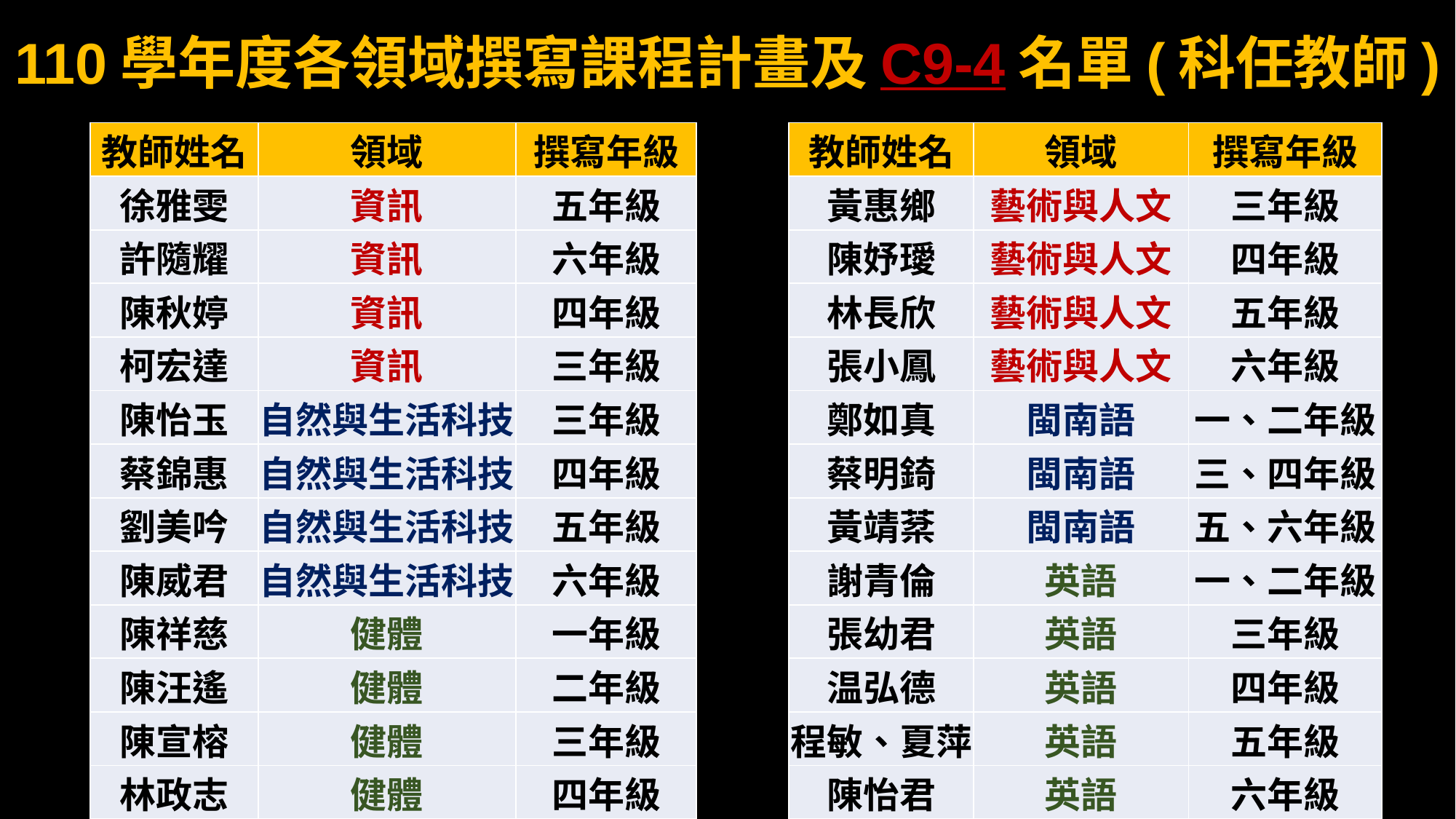

# 110學年度各領域撰寫課程計畫及C9-4名單(科任教師)
| 教師姓名 | 領域 | 撰寫年級 |
| --- | --- | --- |
| 黃惠鄉 | 藝術與人文 | 三年級 |
| 陳妤璦 | 藝術與人文 | 四年級 |
| 林長欣 | 藝術與人文 | 五年級 |
| 張小鳳 | 藝術與人文 | 六年級 |
| 鄭如真 | 閩南語 | 一、二年級 |
| 蔡明錡 | 閩南語 | 三、四年級 |
| 黃靖棻 | 閩南語 | 五、六年級 |
| 謝青倫 | 英語 | 一、二年級 |
| 張幼君 | 英語 | 三年級 |
| 温弘德 | 英語 | 四年級 |
| 程敏、夏萍 | 英語 | 五年級 |
| 陳怡君 | 英語 | 六年級 |
| 教師姓名 | 領域 | 撰寫年級 |
| --- | --- | --- |
| 徐雅雯 | 資訊 | 五年級 |
| 許隨耀 | 資訊 | 六年級 |
| 陳秋婷 | 資訊 | 四年級 |
| 柯宏達 | 資訊 | 三年級 |
| 陳怡玉 | 自然與生活科技 | 三年級 |
| 蔡錦惠 | 自然與生活科技 | 四年級 |
| 劉美吟 | 自然與生活科技 | 五年級 |
| 陳威君 | 自然與生活科技 | 六年級 |
| 陳祥慈 | 健體 | 一年級 |
| 陳汪遙 | 健體 | 二年級 |
| 陳宣榕 | 健體 | 三年級 |
| 林政志 | 健體 | 四年級 |
| 曾志田 | 健體 | 五年級 |
| 張鴻德 | 健體 | 六年級 |